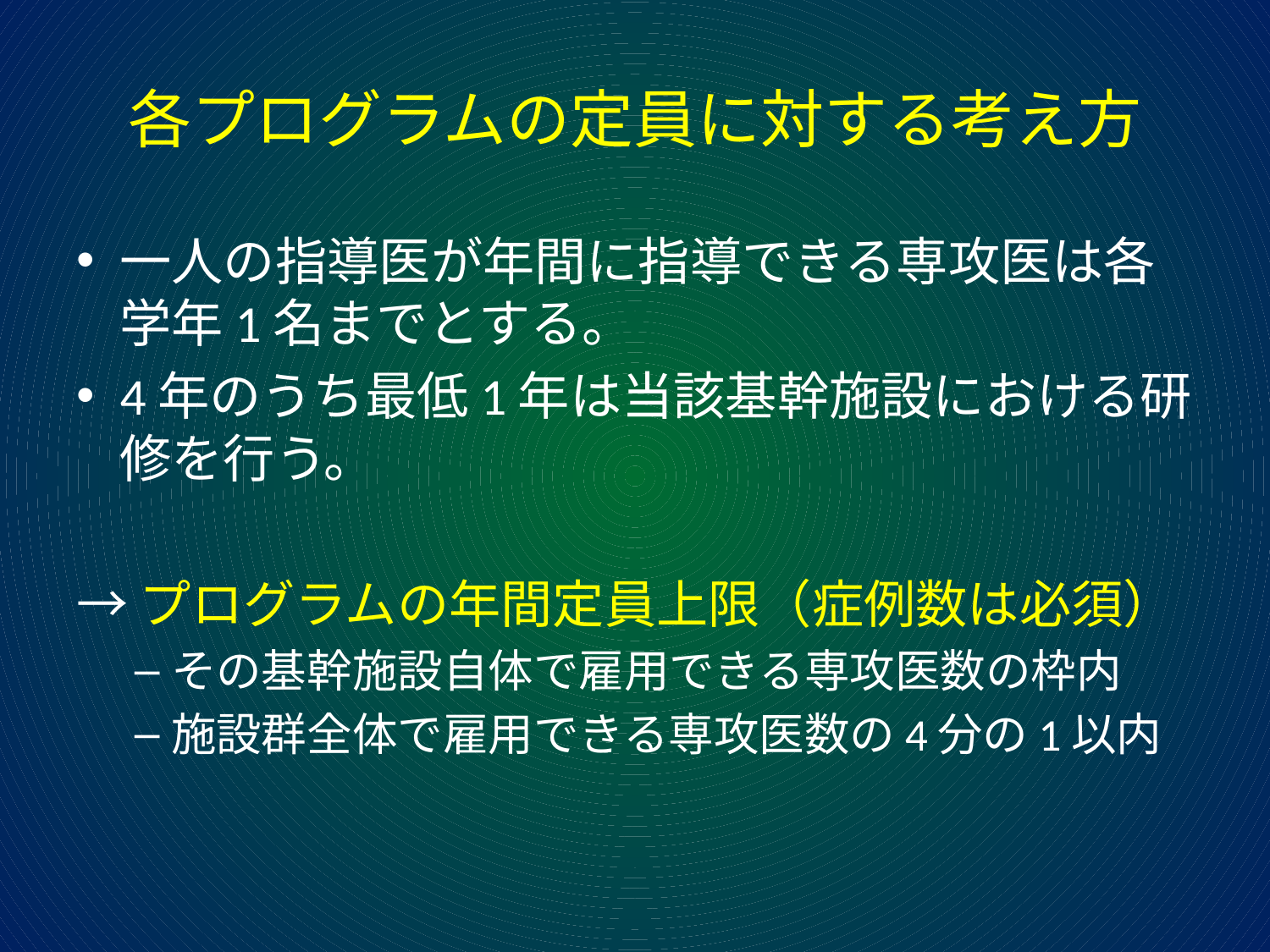

# 各プログラムの定員に対する考え方
一人の指導医が年間に指導できる専攻医は各学年1名までとする。
4年のうち最低1年は当該基幹施設における研修を行う。

→プログラムの年間定員上限（症例数は必須）
その基幹施設自体で雇用できる専攻医数の枠内
施設群全体で雇用できる専攻医数の4分の1以内